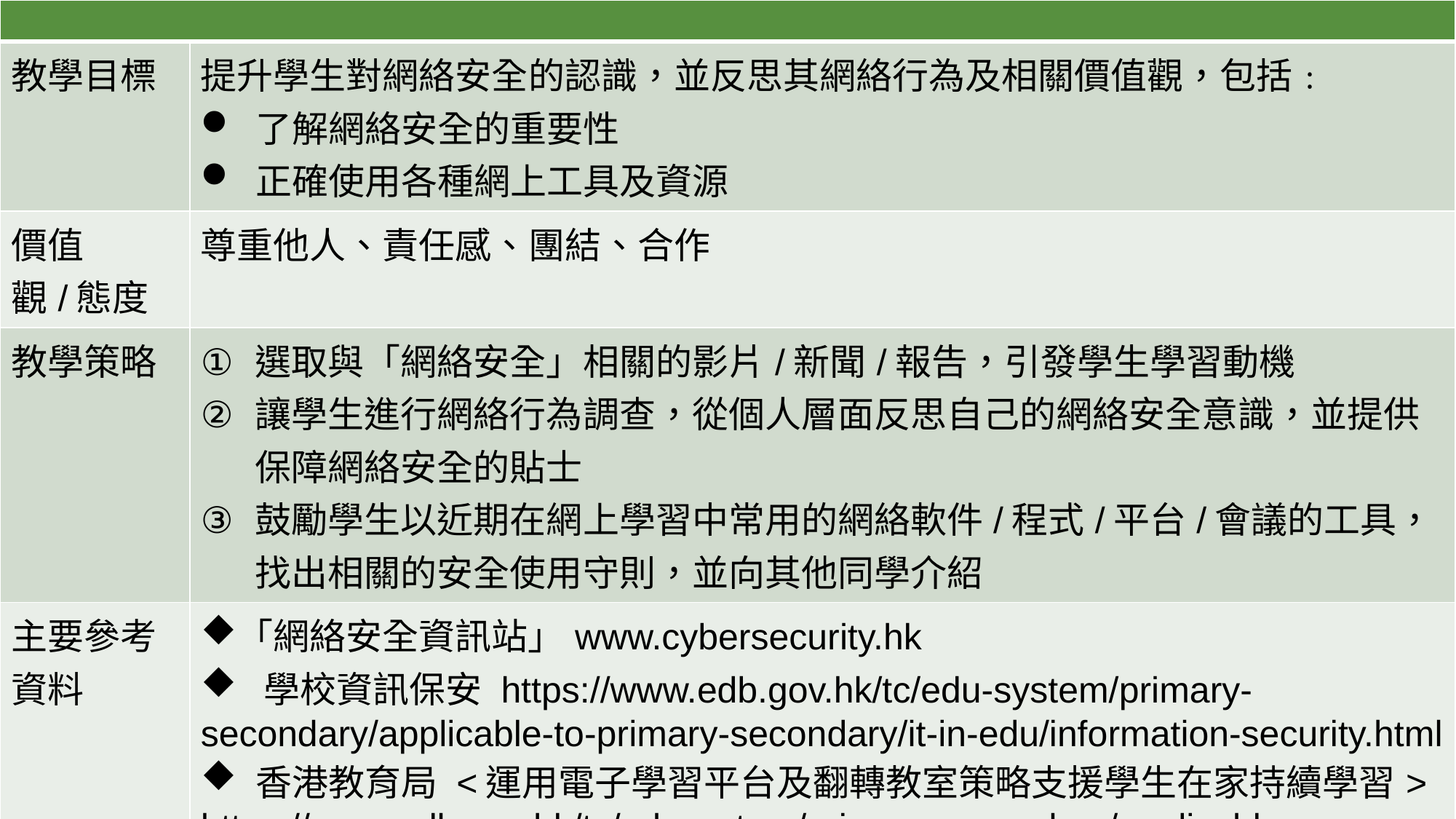

|  |  |
| --- | --- |
| 教學目標 | 提升學生對網絡安全的認識，並反思其網絡行為及相關價值觀，包括﹕ 了解網絡安全的重要性 正確使用各種網上工具及資源 |
| 價值觀/態度 | 尊重他人、責任感、團結、合作 |
| 教學策略 | 選取與「網絡安全」相關的影片/新聞/報告，引發學生學習動機 讓學生進行網絡行為調查，從個人層面反思自己的網絡安全意識，並提供保障網絡安全的貼士 鼓勵學生以近期在網上學習中常用的網絡軟件/程式/平台/會議的工具，找出相關的安全使用守則，並向其他同學介紹 |
| 主要參考資料 | 「網絡安全資訊站」www.cybersecurity.hk 學校資訊保安 https://www.edb.gov.hk/tc/edu-system/primary-secondary/applicable-to-primary-secondary/it-in-edu/information-security.html ⾹港教育局 <運⽤電⼦學習平台及翻轉教室策略⽀援學⽣在家持續學習> https://www.edb.gov.hk/tc/edusystem/primary-secondary/applicable-toprimary-secondary/it-in-edu/flipped.html |